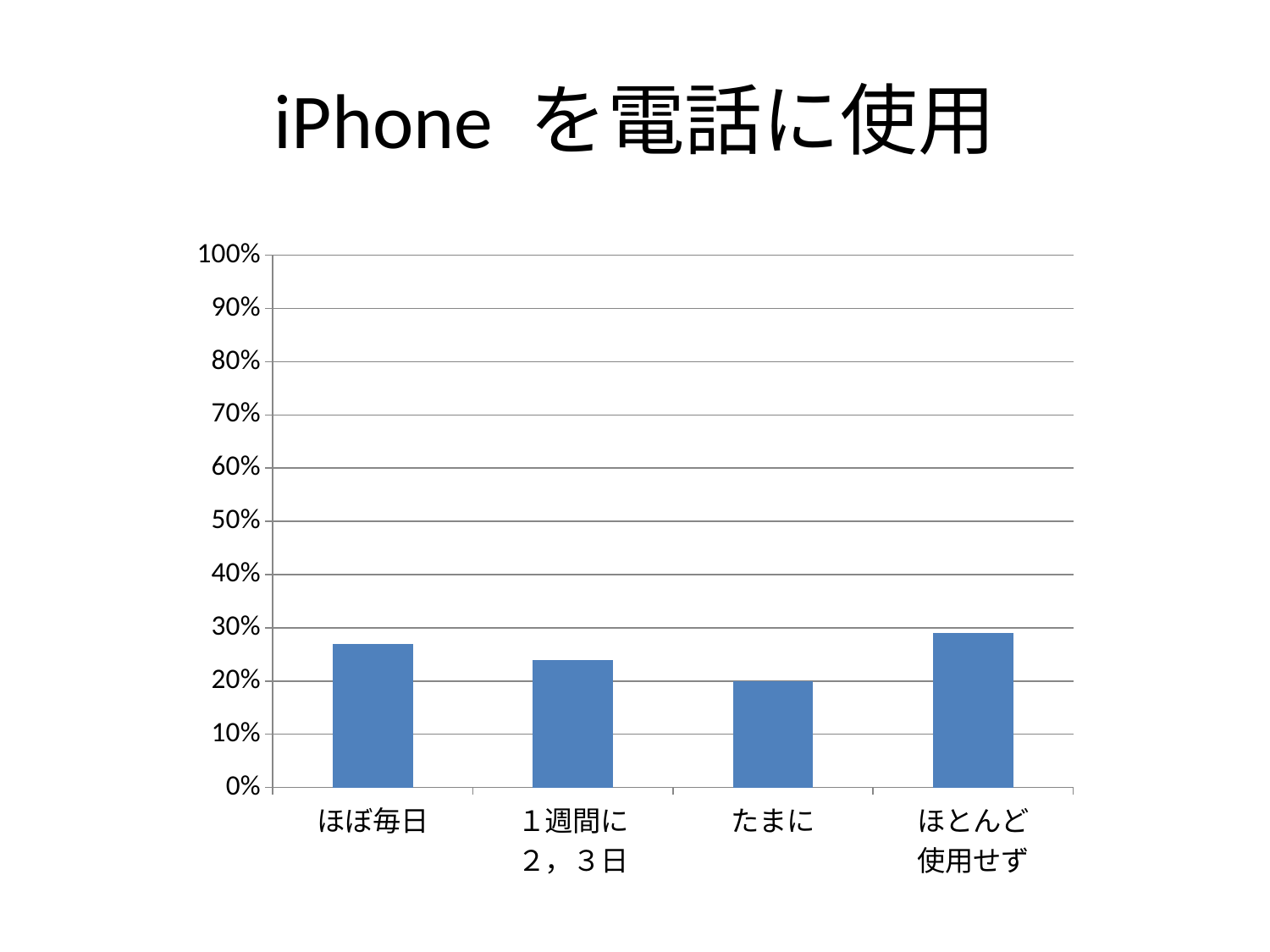

# iPhone を電話に使用

### Chart

| Category |  |
|---|---|
| ほぼ毎日 | 0.27 |
| １週間に
２，３日 | 0.24 |
| たまに | 0.2 |
| ほとんど
使用せず | 0.29 |